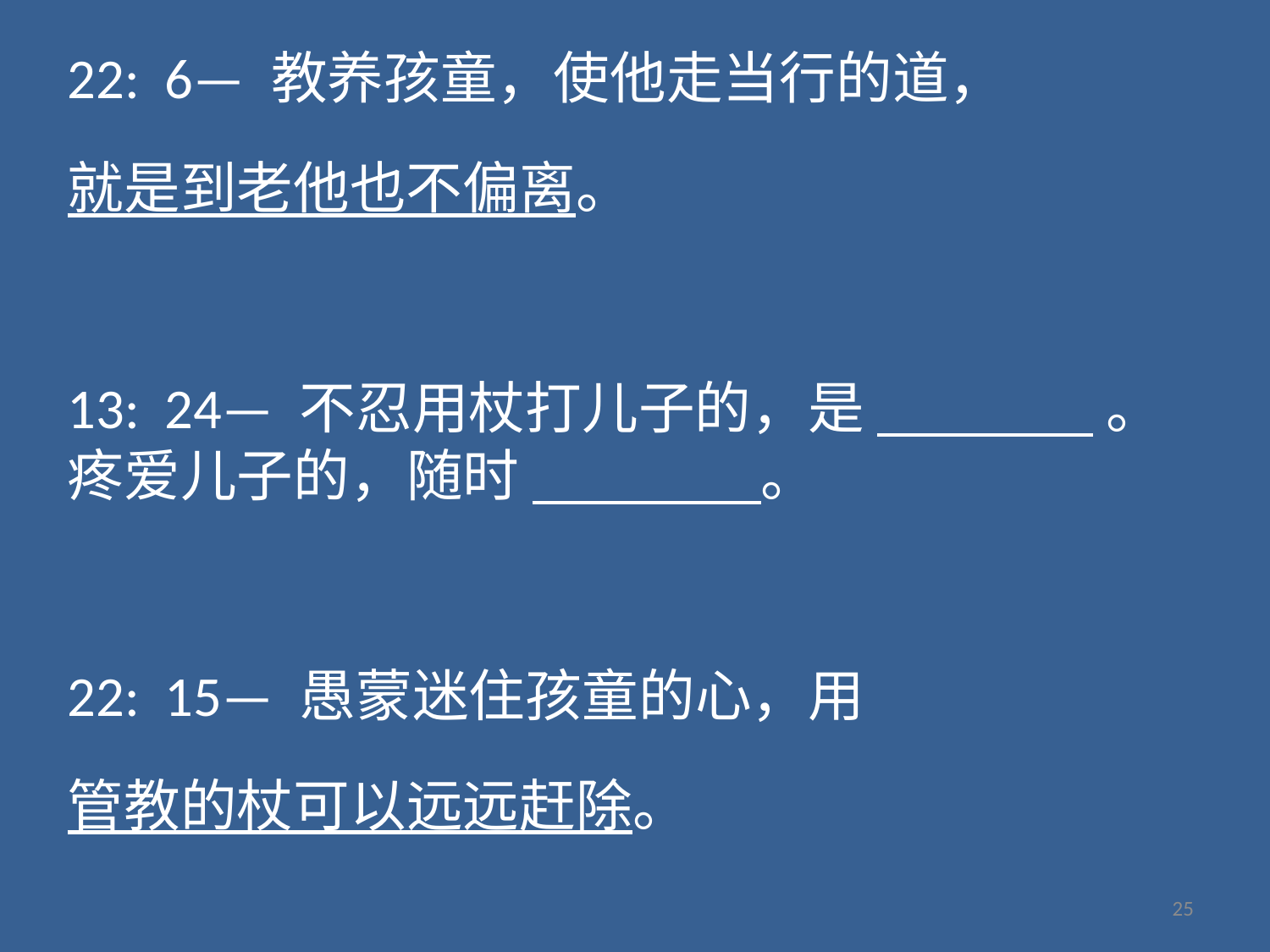

22:  6— 教养孩童，使他走当行的道，
就是到老他也不偏离。

13:  24— 不忍用杖打儿子的，是                   。疼爱儿子的，随时                   。

22:  15— 愚蒙迷住孩童的心，用
管教的杖可以远远赶除。
25